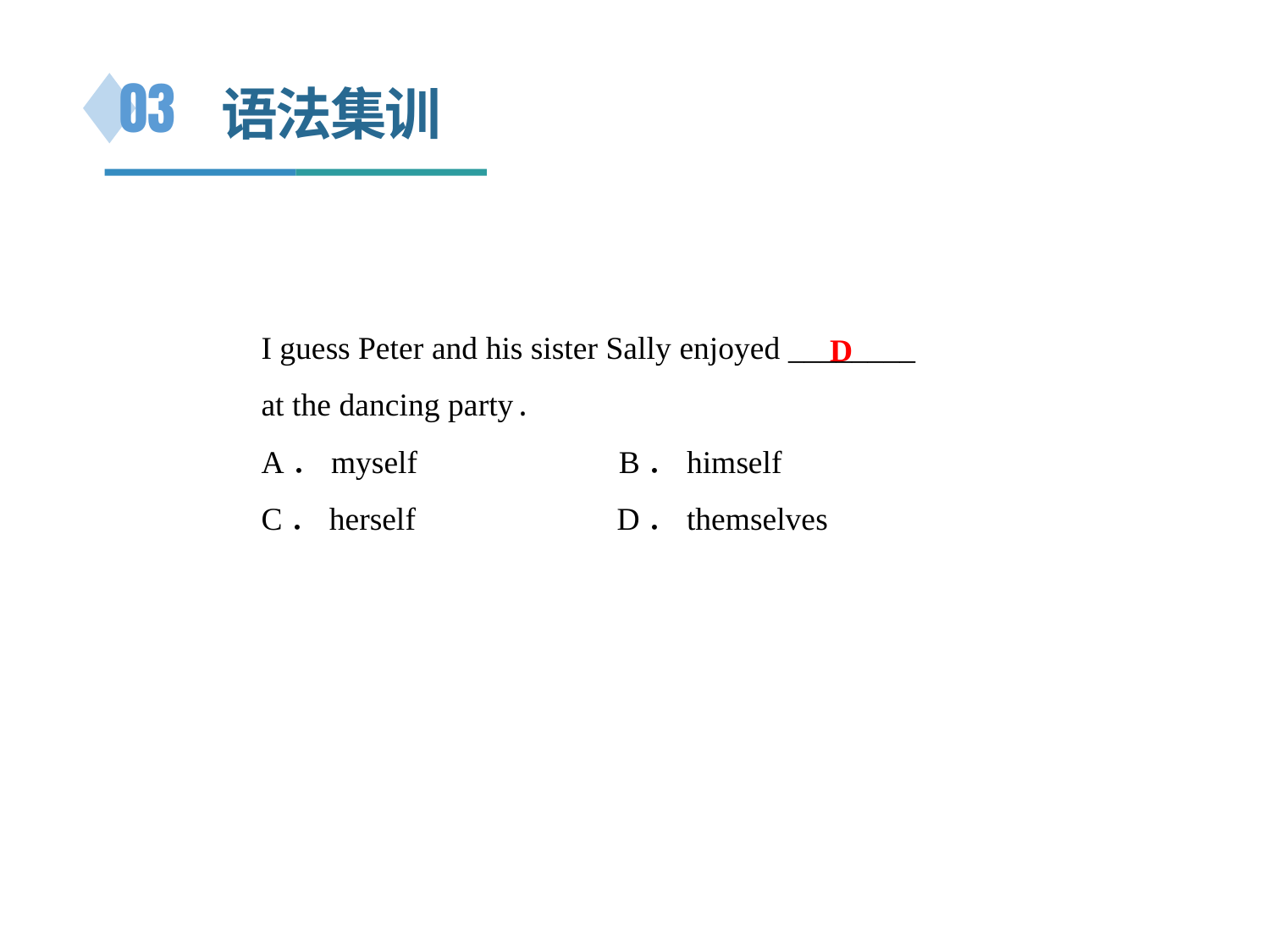

语法集训
03

I guess Peter and his sister Sally enjoyed ________
at the dancing party.
A．myself                         B．himself
C．herself                         D．themselves
D